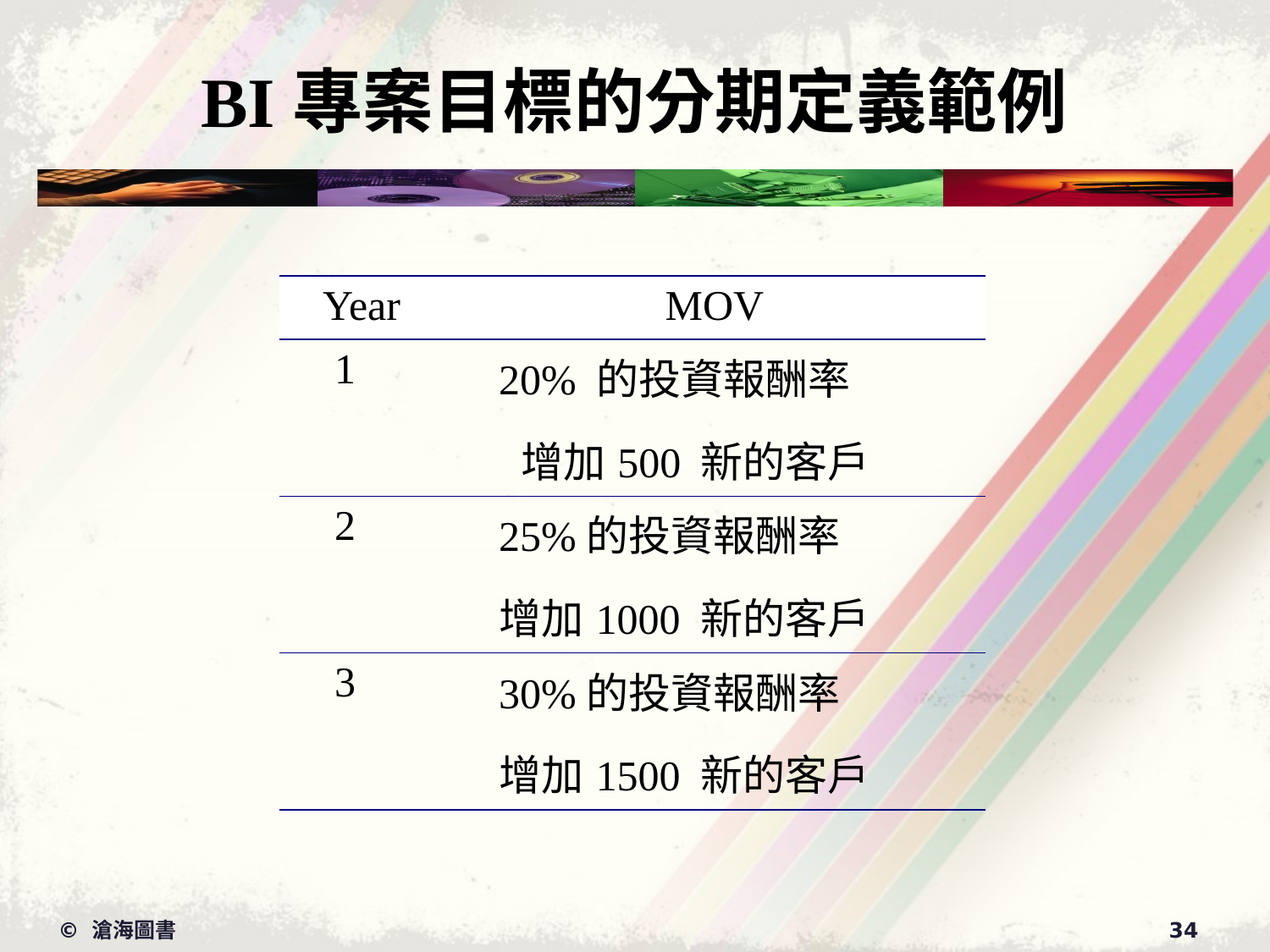

# BI專案目標的分期定義範例
| Year | MOV |
| --- | --- |
| 1 | 20% 的投資報酬率 增加500 新的客戶 |
| 2 | 25%的投資報酬率 增加1000 新的客戶 |
| 3 | 30%的投資報酬率 增加1500 新的客戶 |
© 滄海圖書
34